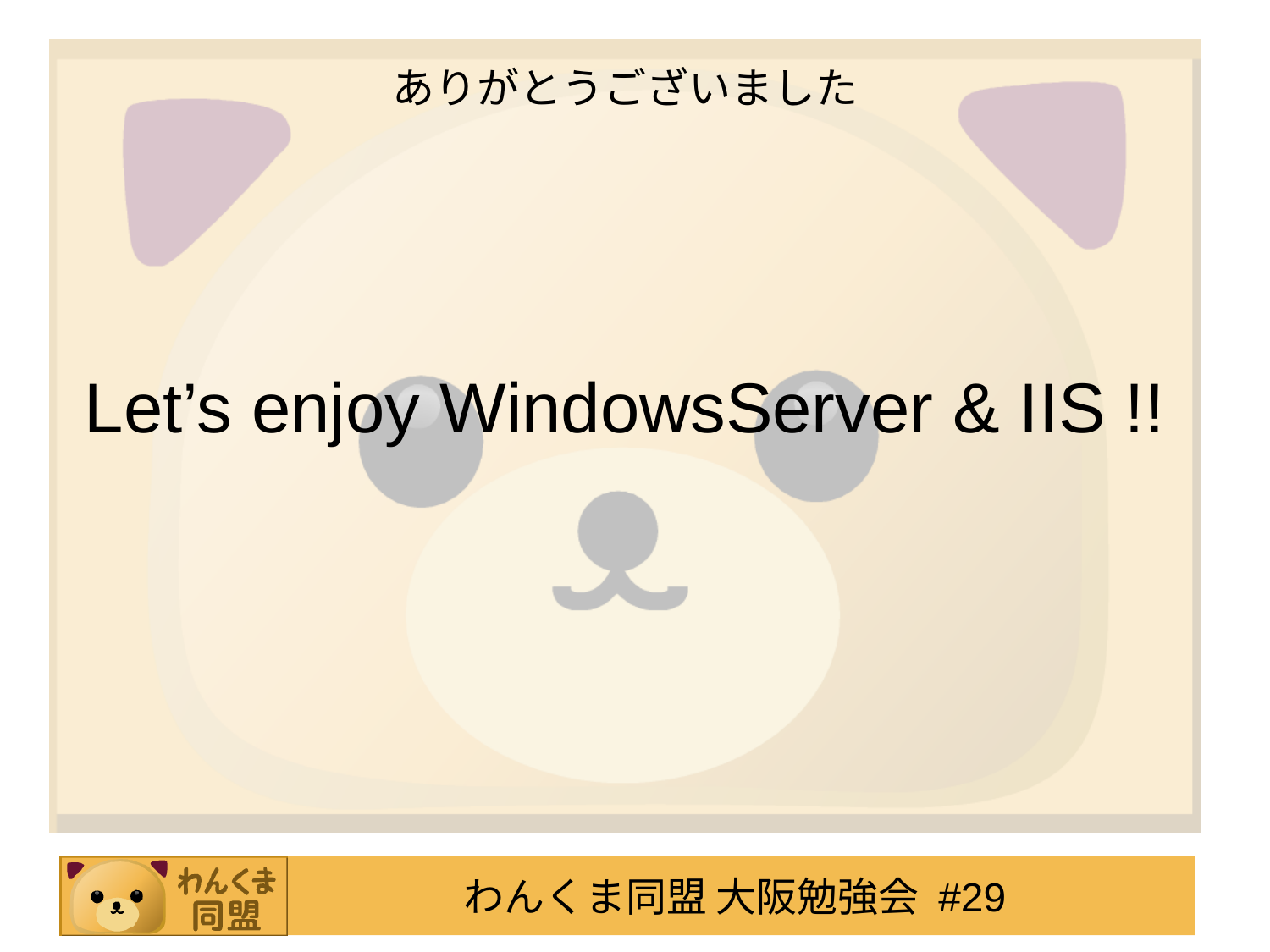

# ありがとうございました
Let’s enjoy WindowsServer & IIS !!